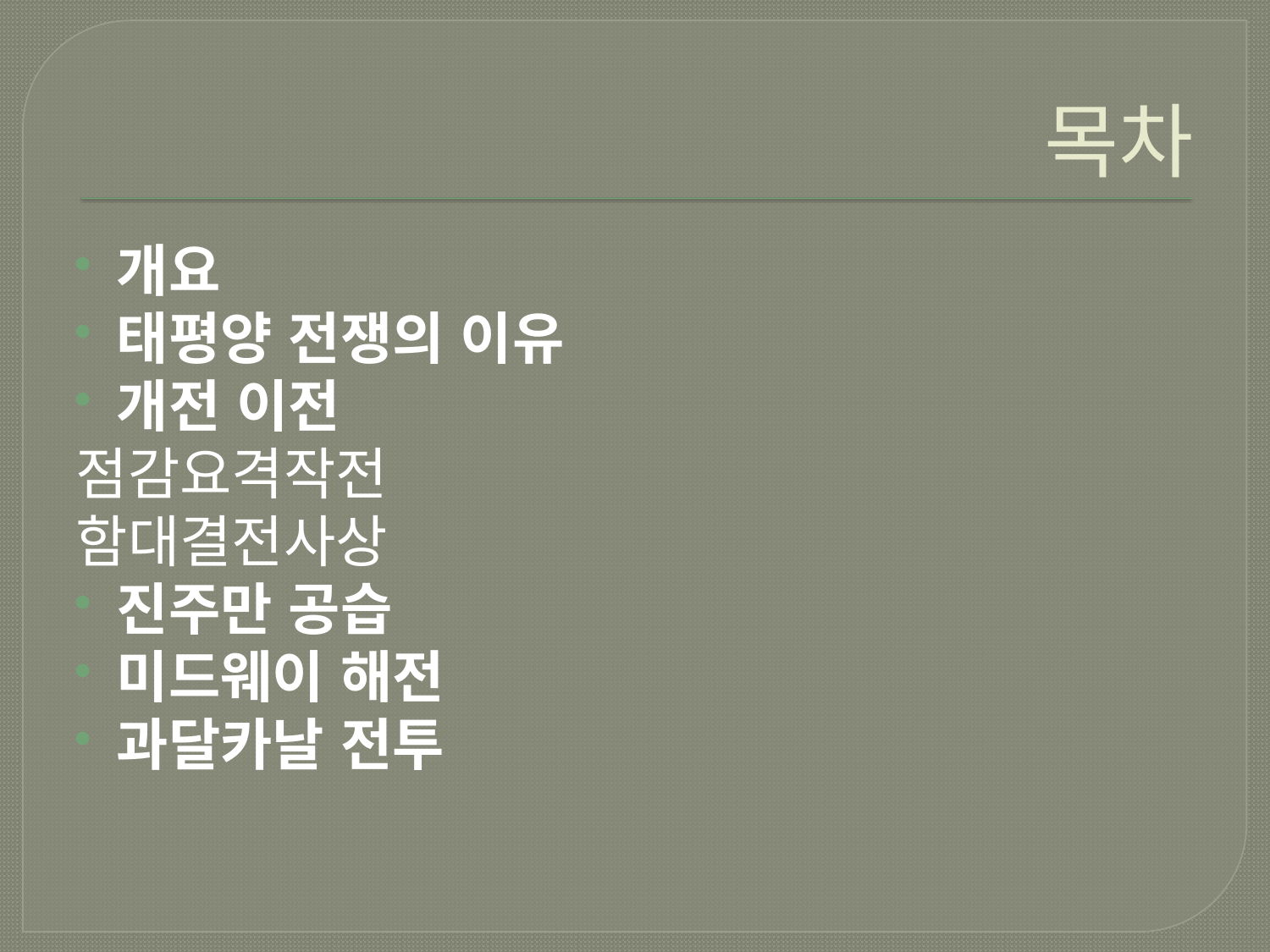

# 목차
개요
태평양 전쟁의 이유
개전 이전
점감요격작전
함대결전사상
진주만 공습
미드웨이 해전
과달카날 전투